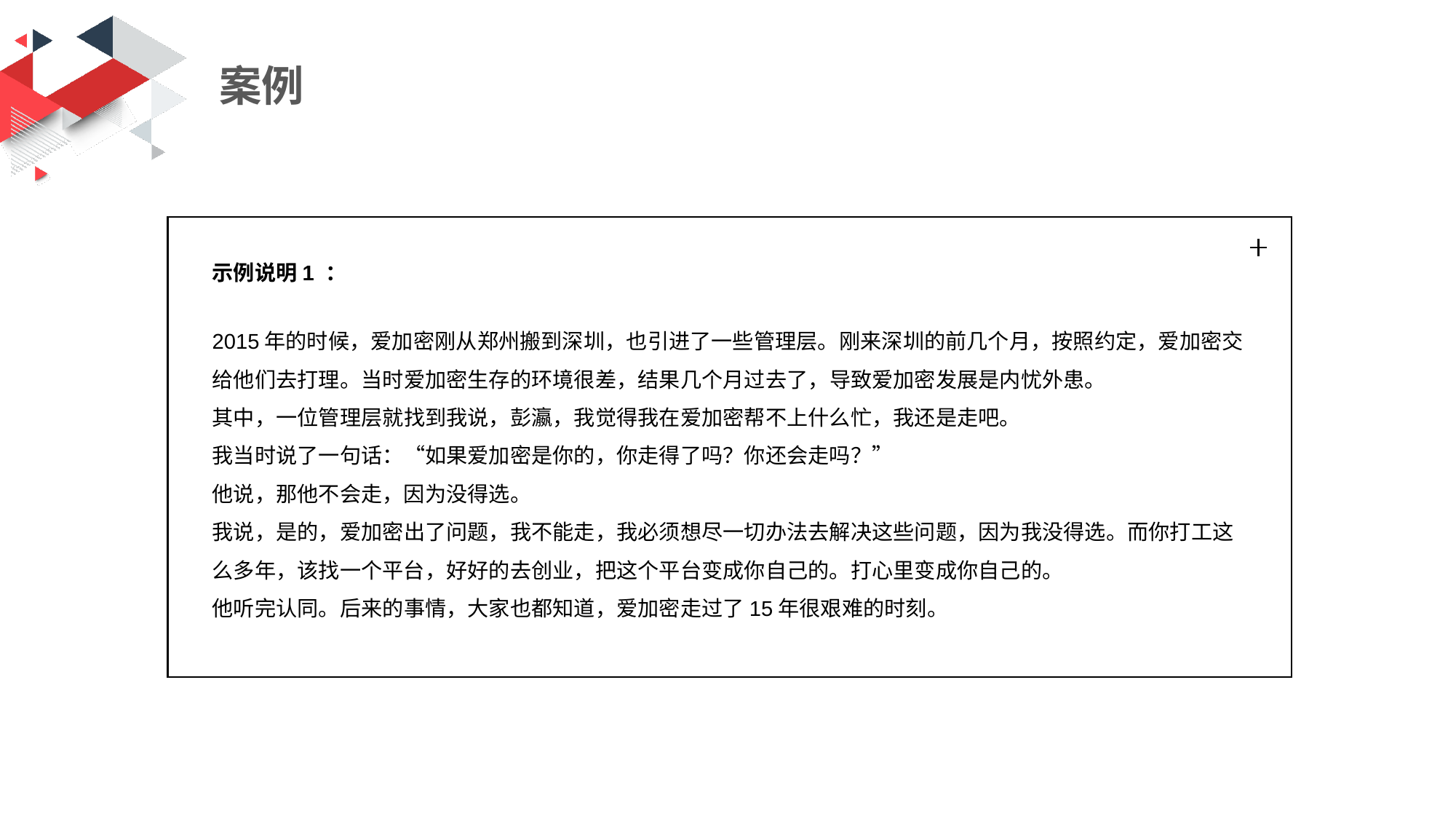

案例

示例说明1 ：

2015年的时候，爱加密刚从郑州搬到深圳，也引进了一些管理层。刚来深圳的前几个月，按照约定，爱加密交给他们去打理。当时爱加密生存的环境很差，结果几个月过去了，导致爱加密发展是内忧外患。
其中，一位管理层就找到我说，彭瀛，我觉得我在爱加密帮不上什么忙，我还是走吧。
我当时说了一句话：“如果爱加密是你的，你走得了吗？你还会走吗？”
他说，那他不会走，因为没得选。
我说，是的，爱加密出了问题，我不能走，我必须想尽一切办法去解决这些问题，因为我没得选。而你打工这么多年，该找一个平台，好好的去创业，把这个平台变成你自己的。打心里变成你自己的。
他听完认同。后来的事情，大家也都知道，爱加密走过了15年很艰难的时刻。